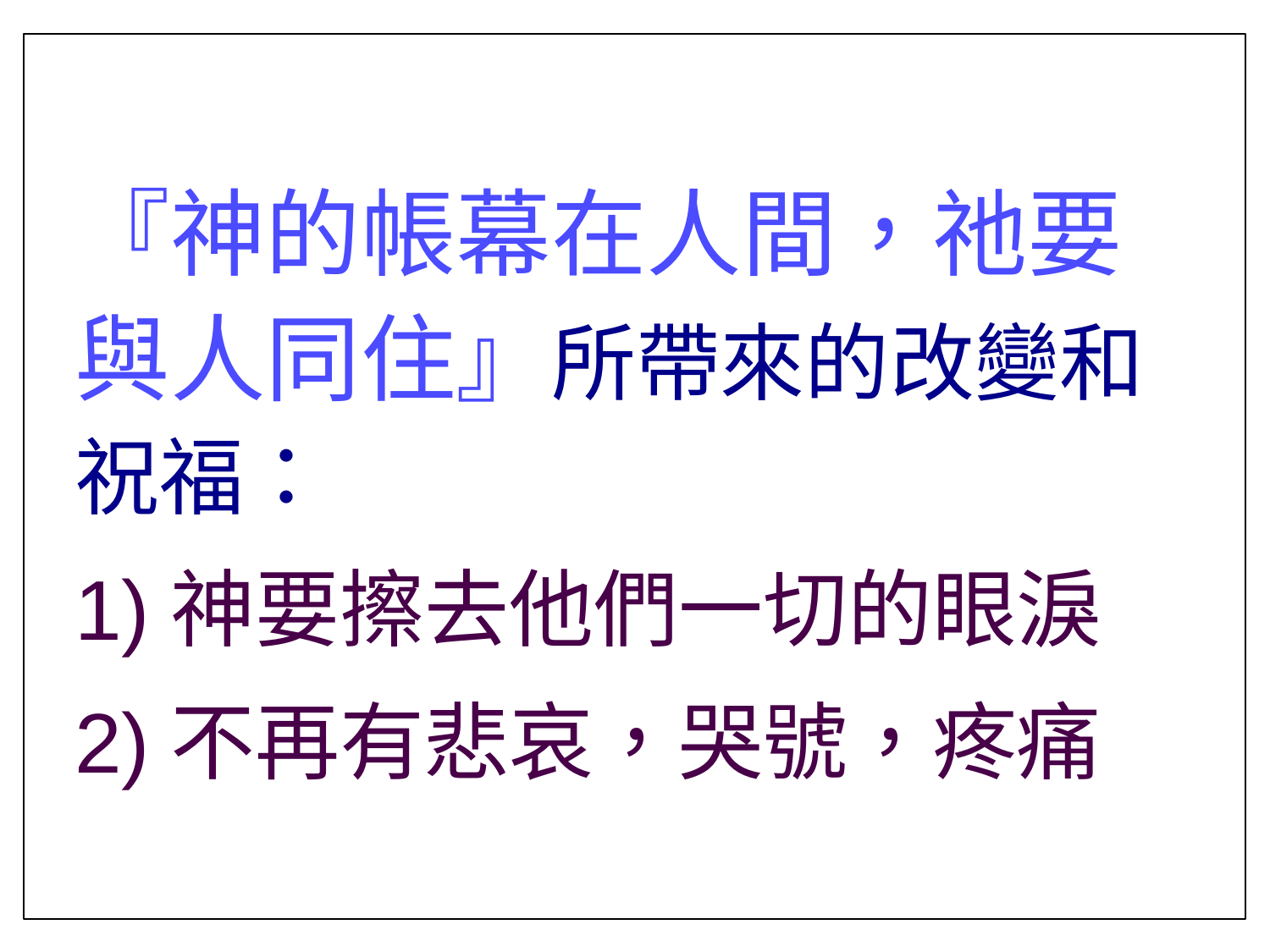

『神的帳幕在人間，祂要與人同住』所帶來的改變和祝福：
神要擦去他們一切的眼淚
不再有悲哀，哭號，疼痛